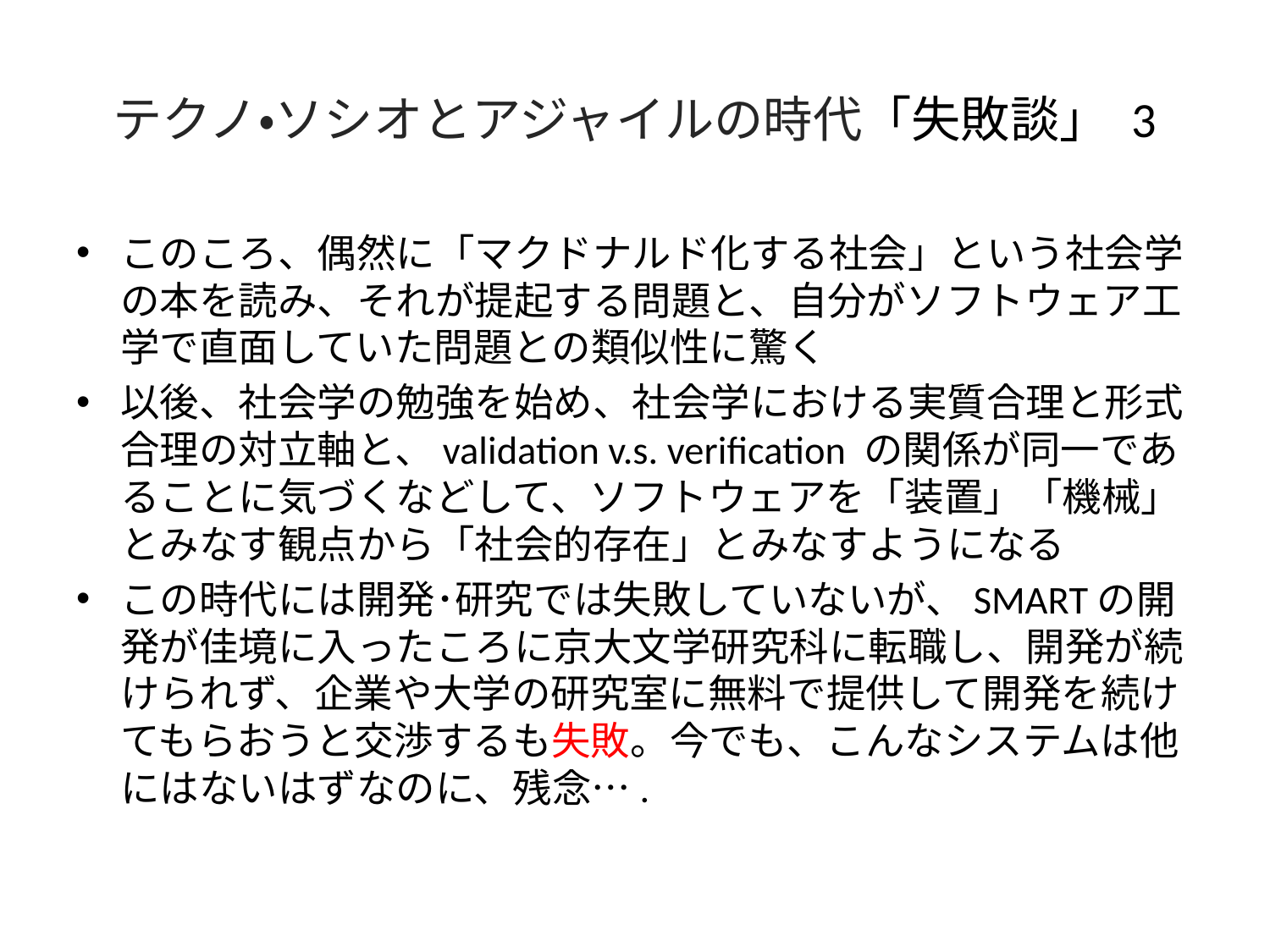

# テクノ・ソシオとアジャイルの時代「失敗談」 3
このころ、偶然に「マクドナルド化する社会」という社会学の本を読み、それが提起する問題と、自分がソフトウェア工学で直面していた問題との類似性に驚く
以後、社会学の勉強を始め、社会学における実質合理と形式合理の対立軸と、validation v.s. verification の関係が同一であることに気づくなどして、ソフトウェアを「装置」「機械」とみなす観点から「社会的存在」とみなすようになる
この時代には開発･研究では失敗していないが、SMARTの開発が佳境に入ったころに京大文学研究科に転職し、開発が続けられず、企業や大学の研究室に無料で提供して開発を続けてもらおうと交渉するも失敗。今でも、こんなシステムは他にはないはずなのに、残念….